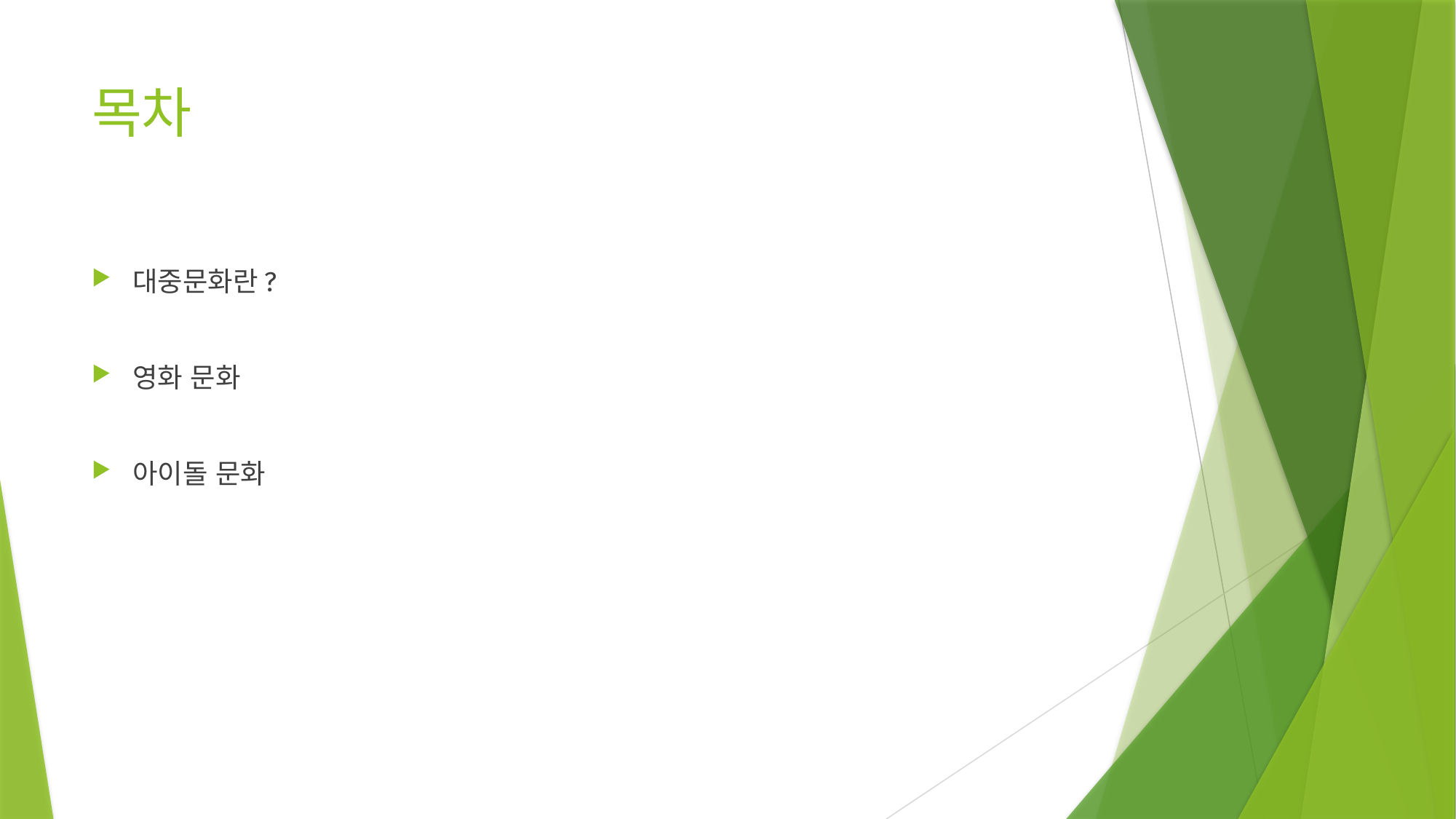

# 목차
대중문화란?

영화 문화

아이돌 문화